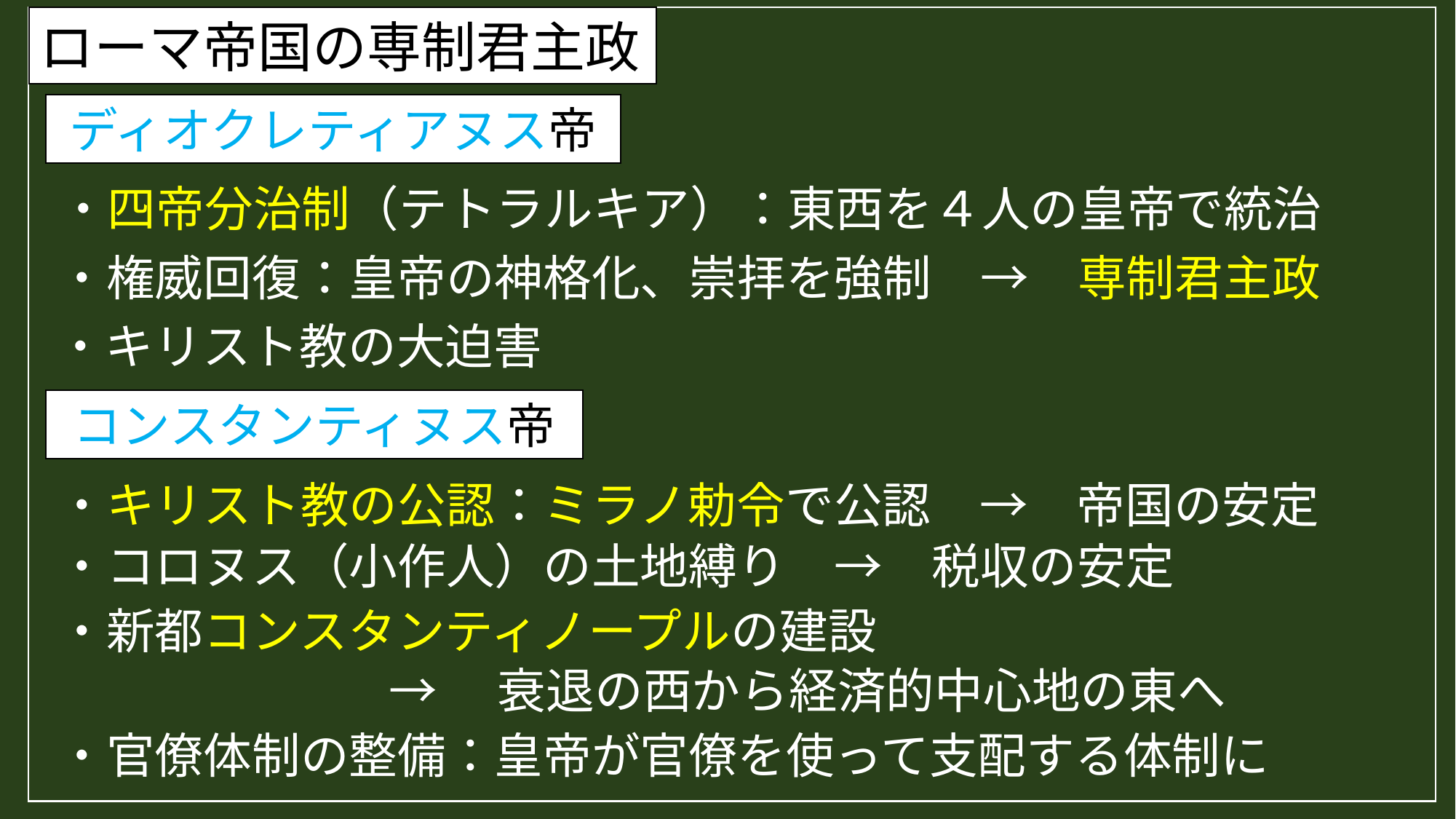

ローマ帝国の専制君主政
ディオクレティアヌス帝
・四帝分治制（テトラルキア）：東西を４人の皇帝で統治
・権威回復：皇帝の神格化、崇拝を強制　→　専制君主政
・キリスト教の大迫害
コンスタンティヌス帝
・キリスト教の公認：ミラノ勅令で公認　→　帝国の安定
・コロヌス（小作人）の土地縛り　→　税収の安定
・新都コンスタンティノープルの建設
→　衰退の西から経済的中心地の東へ
・官僚体制の整備：皇帝が官僚を使って支配する体制に